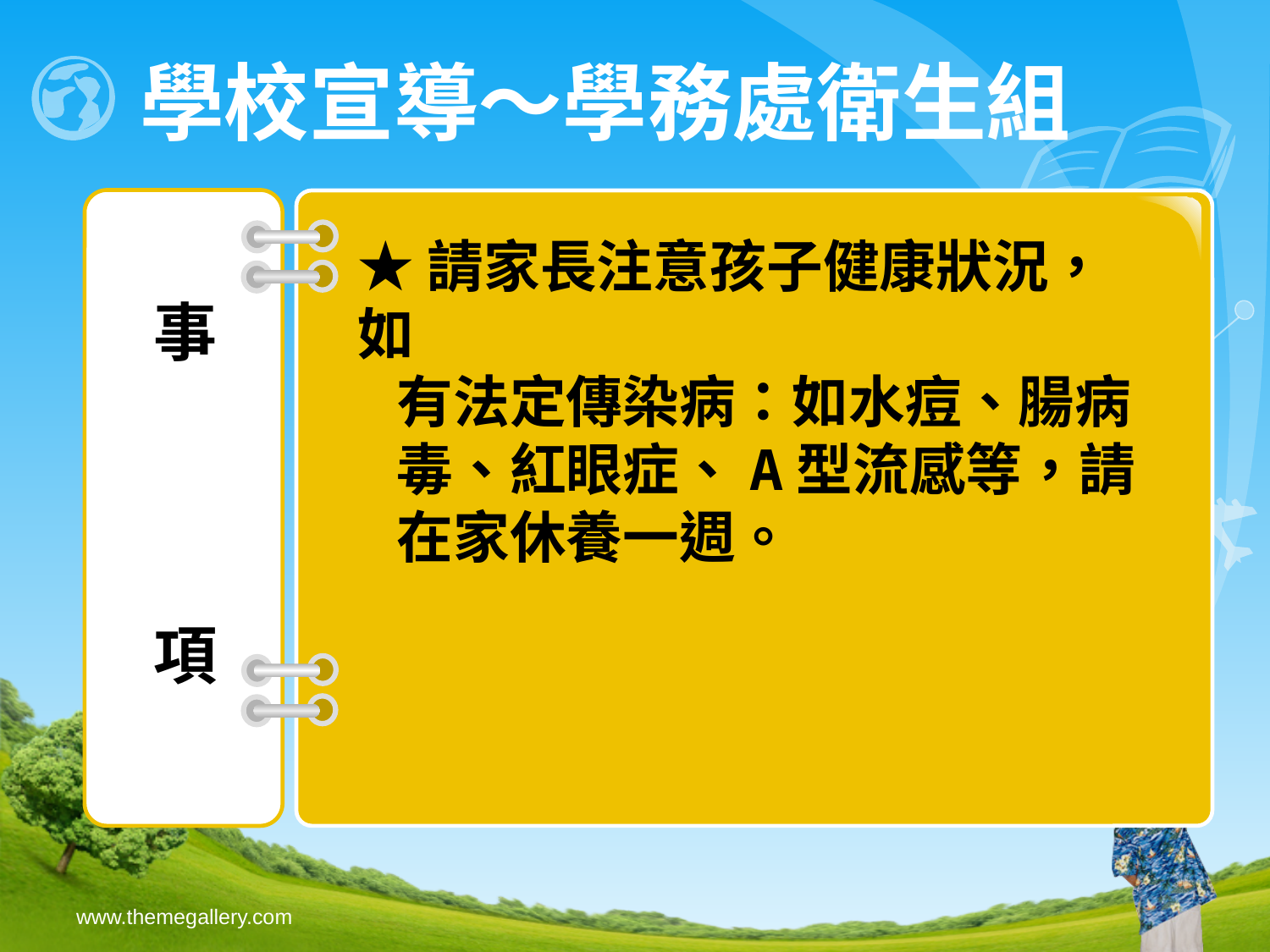

# 學校宣導～學務處衛生組

★請家長注意孩子健康狀況，如
  有法定傳染病：如水痘、腸病
  毒、紅眼症、A型流感等，請
  在家休養一週。
事

項

www.themegallery.com